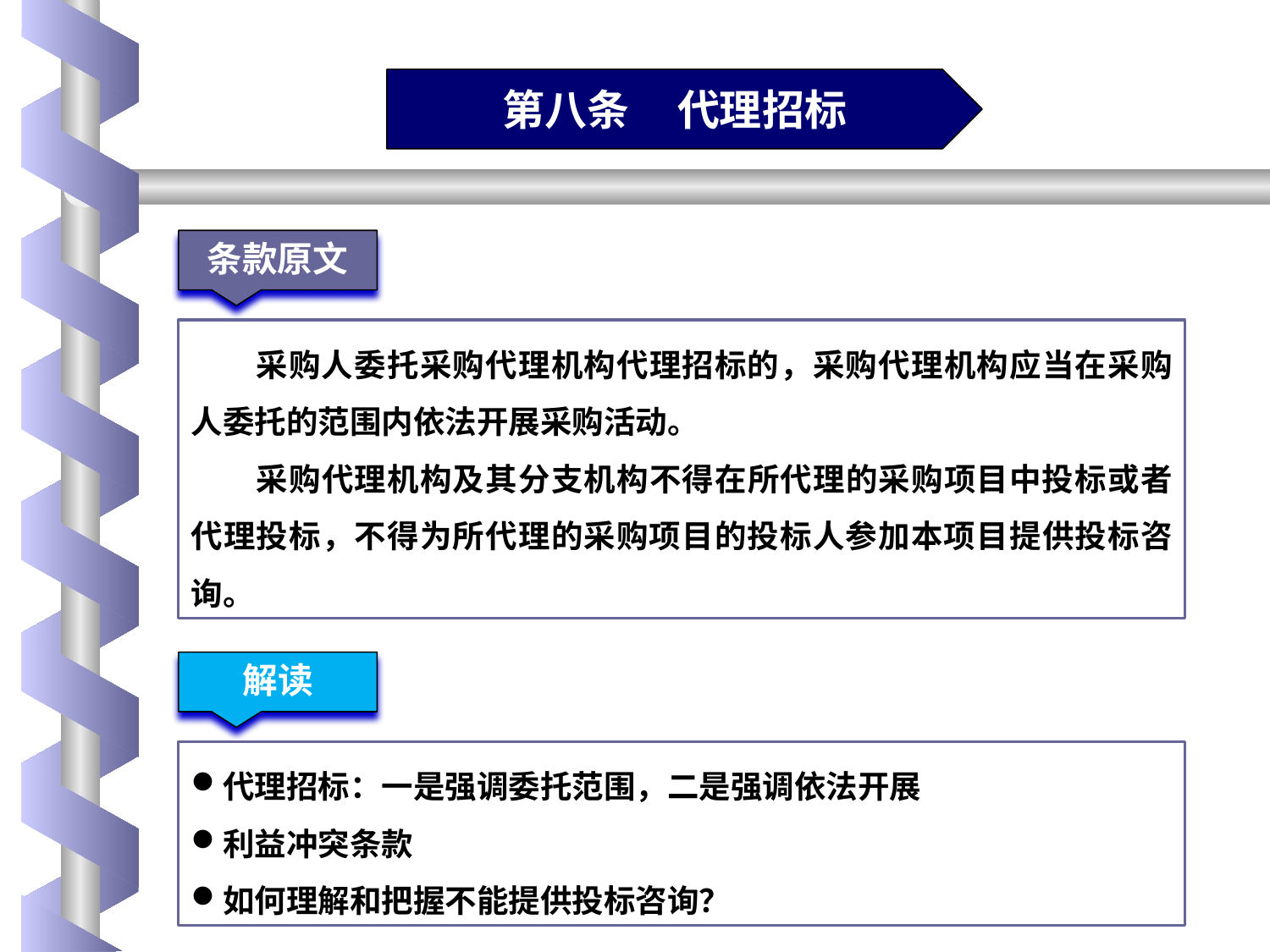

第八条     代理招标
条款原文
采购人委托采购代理机构代理招标的，采购代理机构应当在采购人委托的范围内依法开展采购活动。
采购代理机构及其分支机构不得在所代理的采购项目中投标或者代理投标，不得为所代理的采购项目的投标人参加本项目提供投标咨询。
解读
代理招标：一是强调委托范围，二是强调依法开展
利益冲突条款
如何理解和把握不能提供投标咨询？